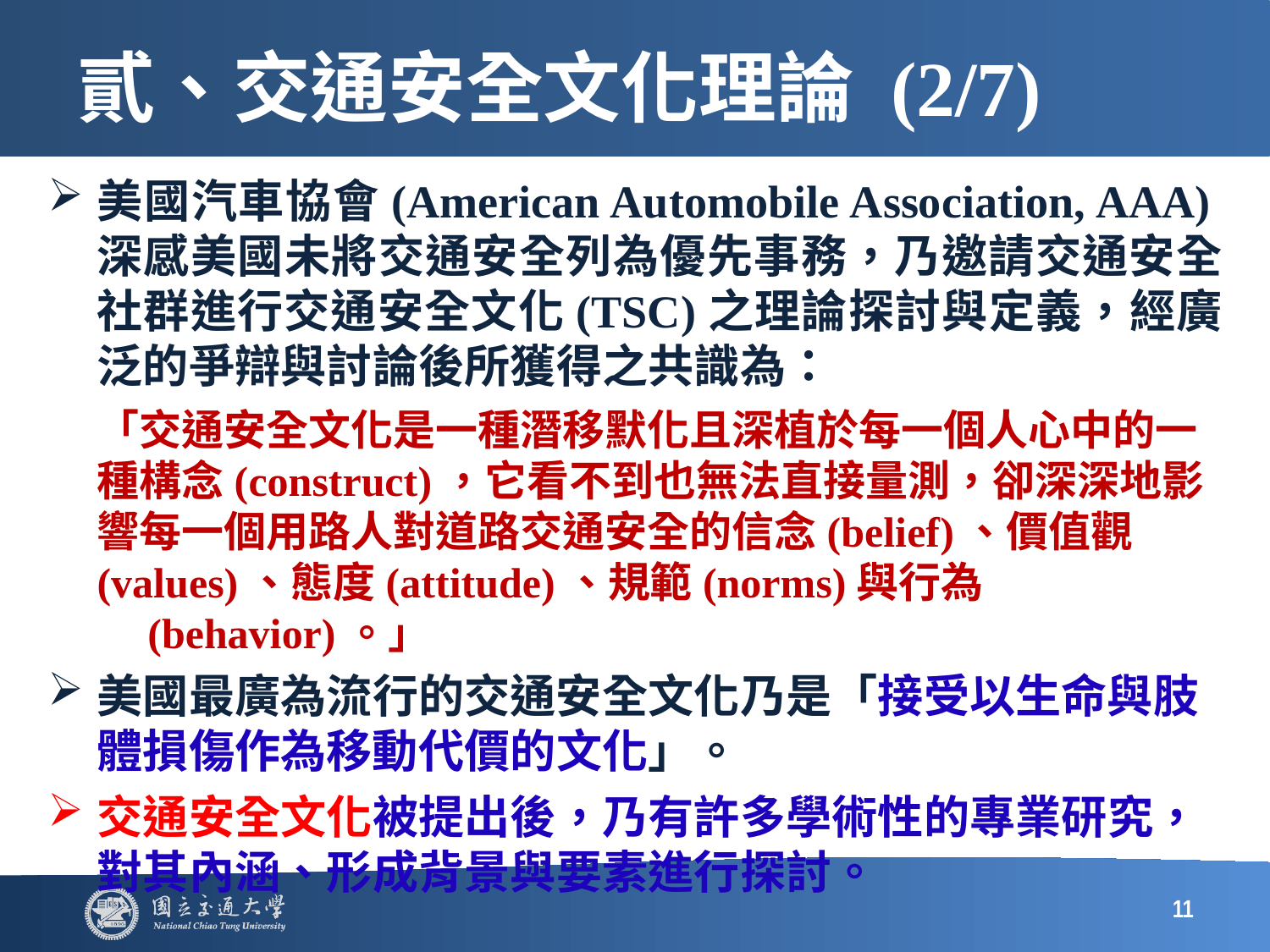

# 貳、交通安全文化理論 (2/7)
美國汽車協會(American Automobile Association, AAA)深感美國未將交通安全列為優先事務，乃邀請交通安全社群進行交通安全文化(TSC)之理論探討與定義，經廣泛的爭辯與討論後所獲得之共識為：
「交通安全文化是一種潛移默化且深植於每一個人心中的一
種構念(construct)，它看不到也無法直接量測，卻深深地影
響每一個用路人對道路交通安全的信念(belief)、價值觀
(values)、態度(attitude)、規範(norms)與行為(behavior)。」
美國最廣為流行的交通安全文化乃是「接受以生命與肢體損傷作為移動代價的文化」。
交通安全文化被提出後，乃有許多學術性的專業研究，對其內涵、形成背景與要素進行探討。

11